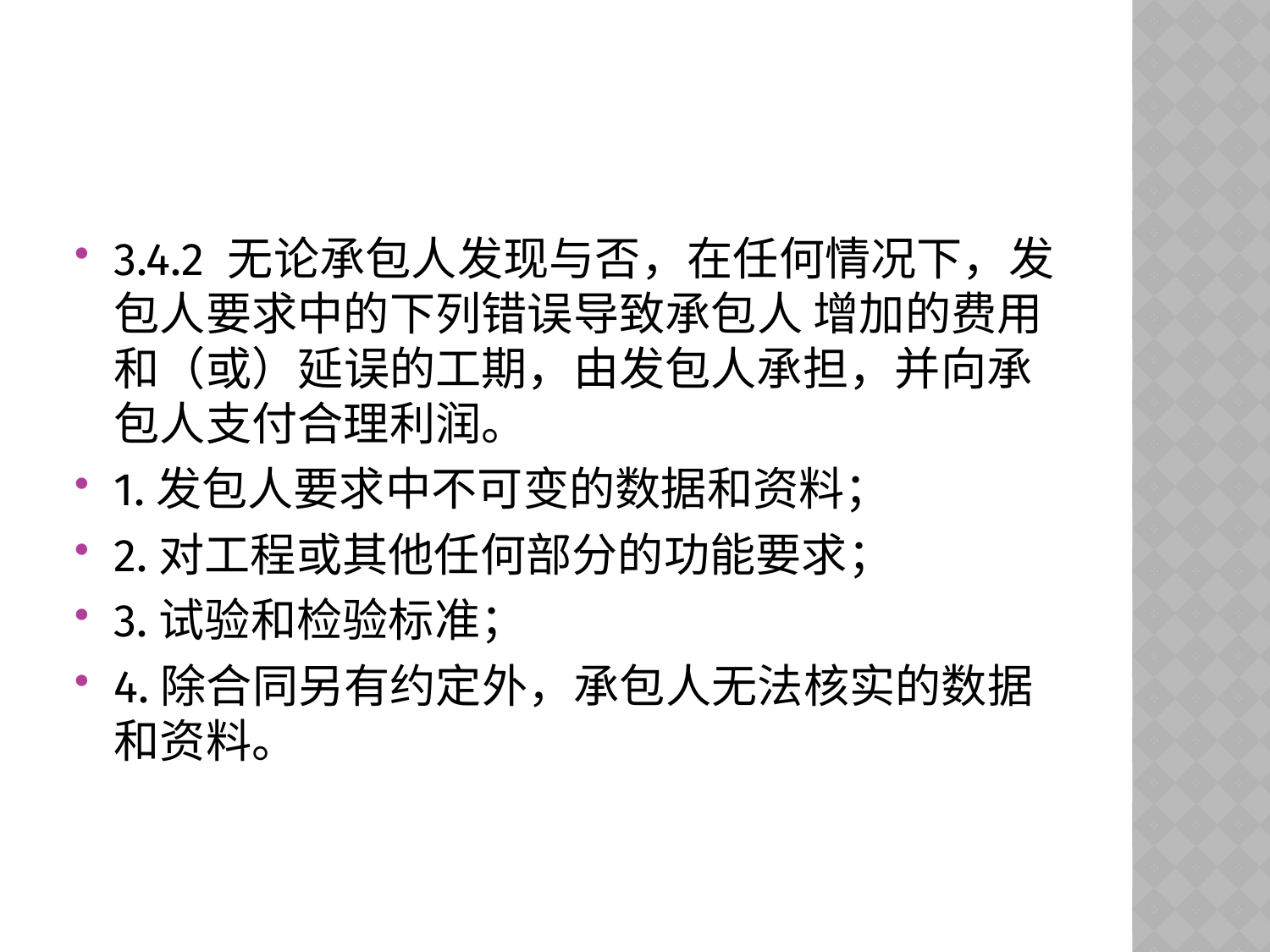

#
3.4.2 无论承包人发现与否，在任何情况下，发包人要求中的下列错误导致承包人 增加的费用和（或）延误的工期，由发包人承担，并向承包人支付合理利润。
1.发包人要求中不可变的数据和资料；
2.对工程或其他任何部分的功能要求；
3.试验和检验标准；
4.除合同另有约定外，承包人无法核实的数据和资料。